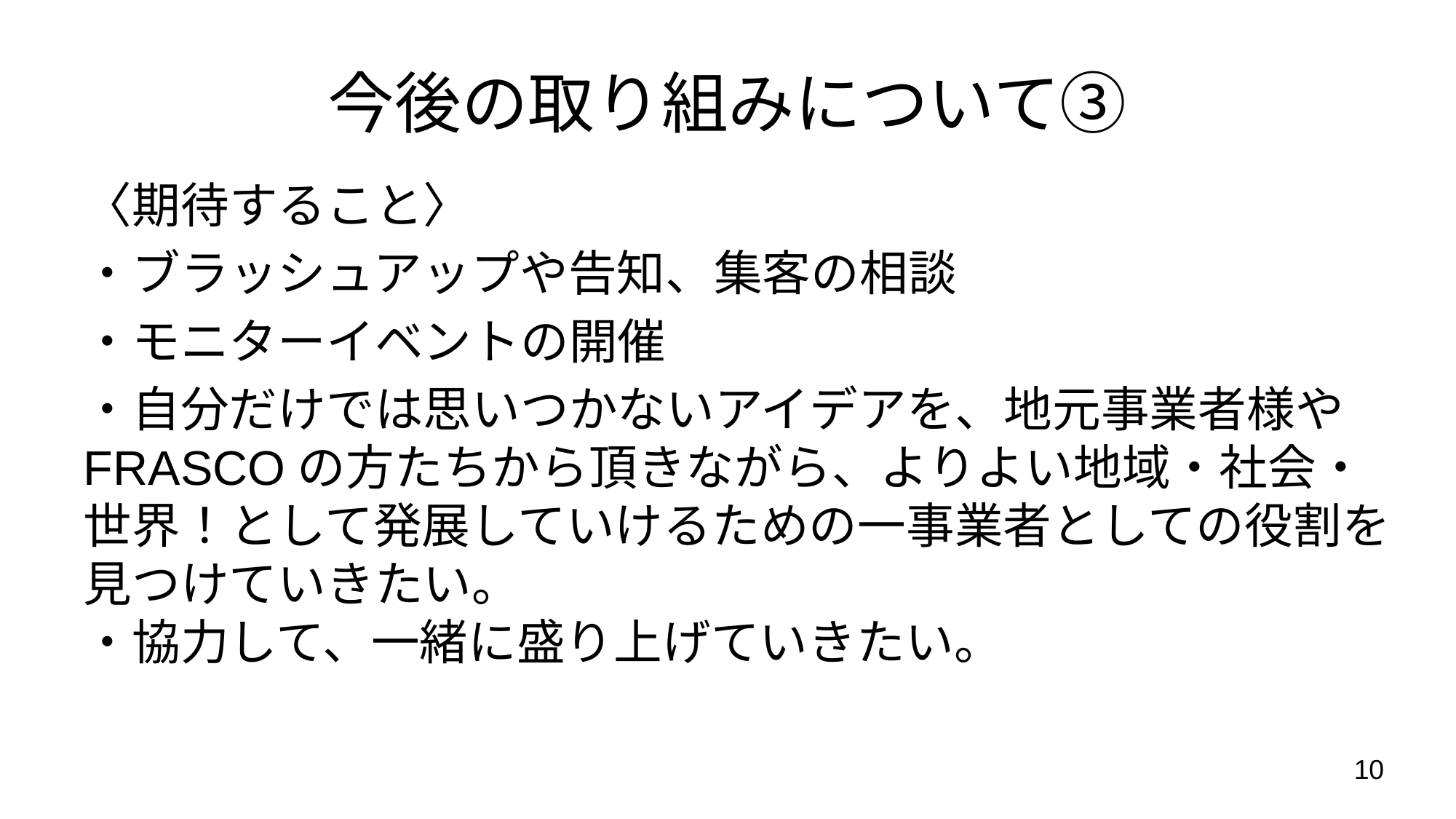

# 今後の取り組みについて③
〈期待すること〉
・ブラッシュアップや告知、集客の相談
・モニターイベントの開催
・自分だけでは思いつかないアイデアを、地元事業者様やFRASCOの方たちから頂きながら、よりよい地域・社会・世界！として発展していけるための一事業者としての役割を見つけていきたい。
・協力して、一緒に盛り上げていきたい。

10